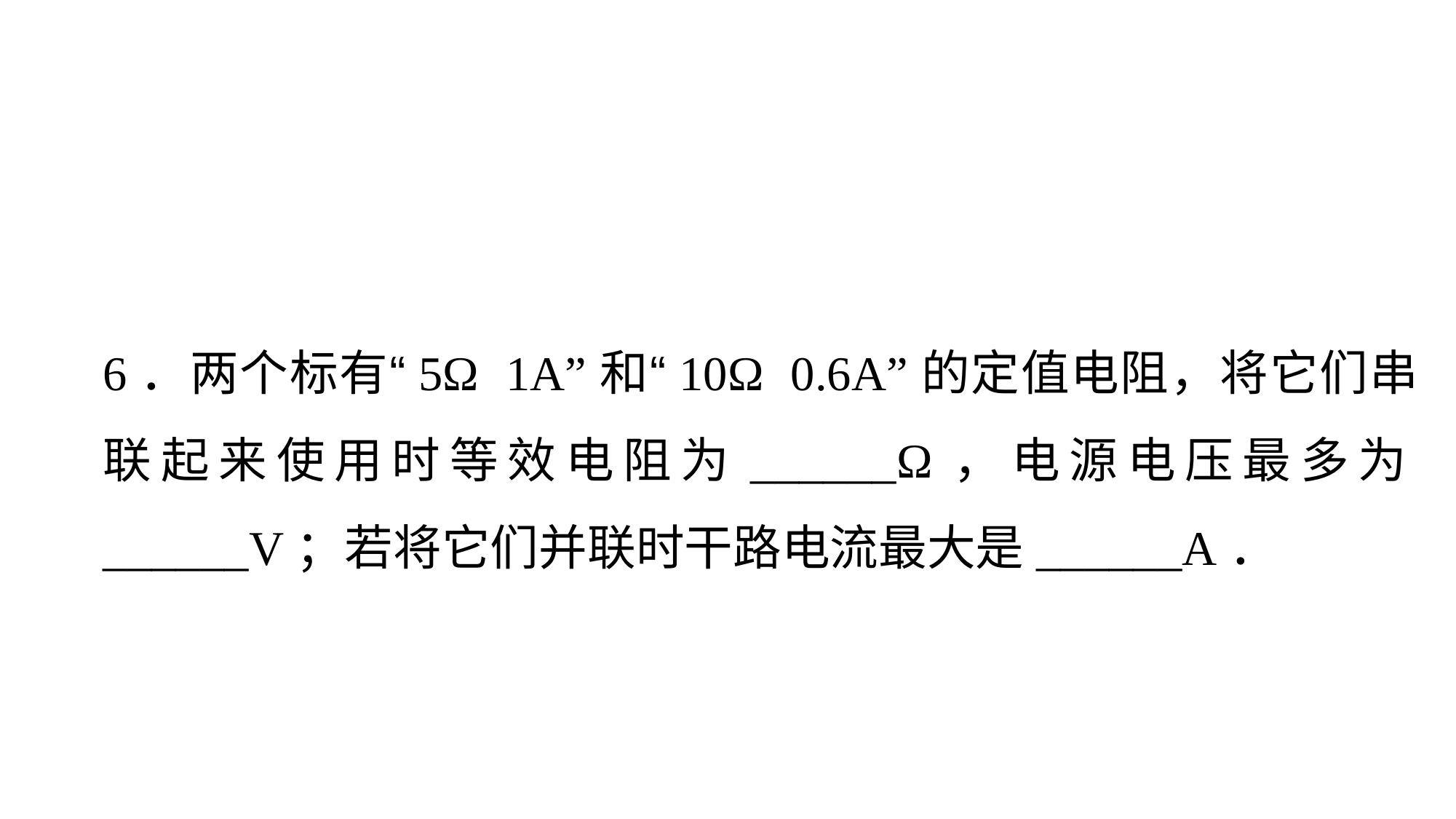

6．两个标有“5Ω  1A”和“10Ω  0.6A”的定值电阻，将它们串联起来使用时等效电阻为______Ω，电源电压最多为______V；若将它们并联时干路电流最大是______A．